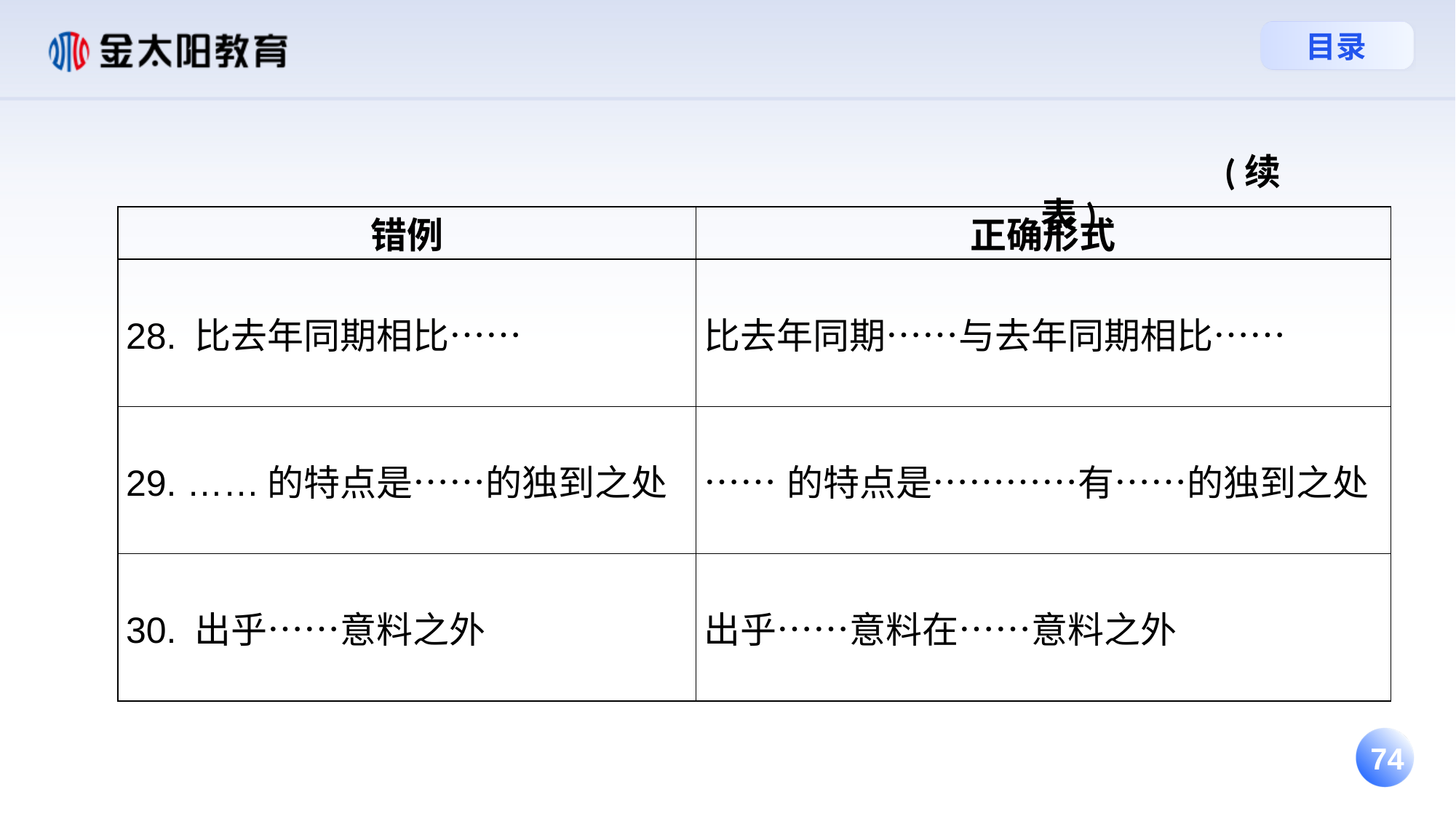

(续表)
| 错例 | 正确形式 |
| --- | --- |
| 28. 比去年同期相比…… | 比去年同期……与去年同期相比…… |
| 29. ……的特点是……的独到之处 | ……的特点是…………有……的独到之处 |
| 30. 出乎……意料之外 | 出乎……意料在……意料之外 |